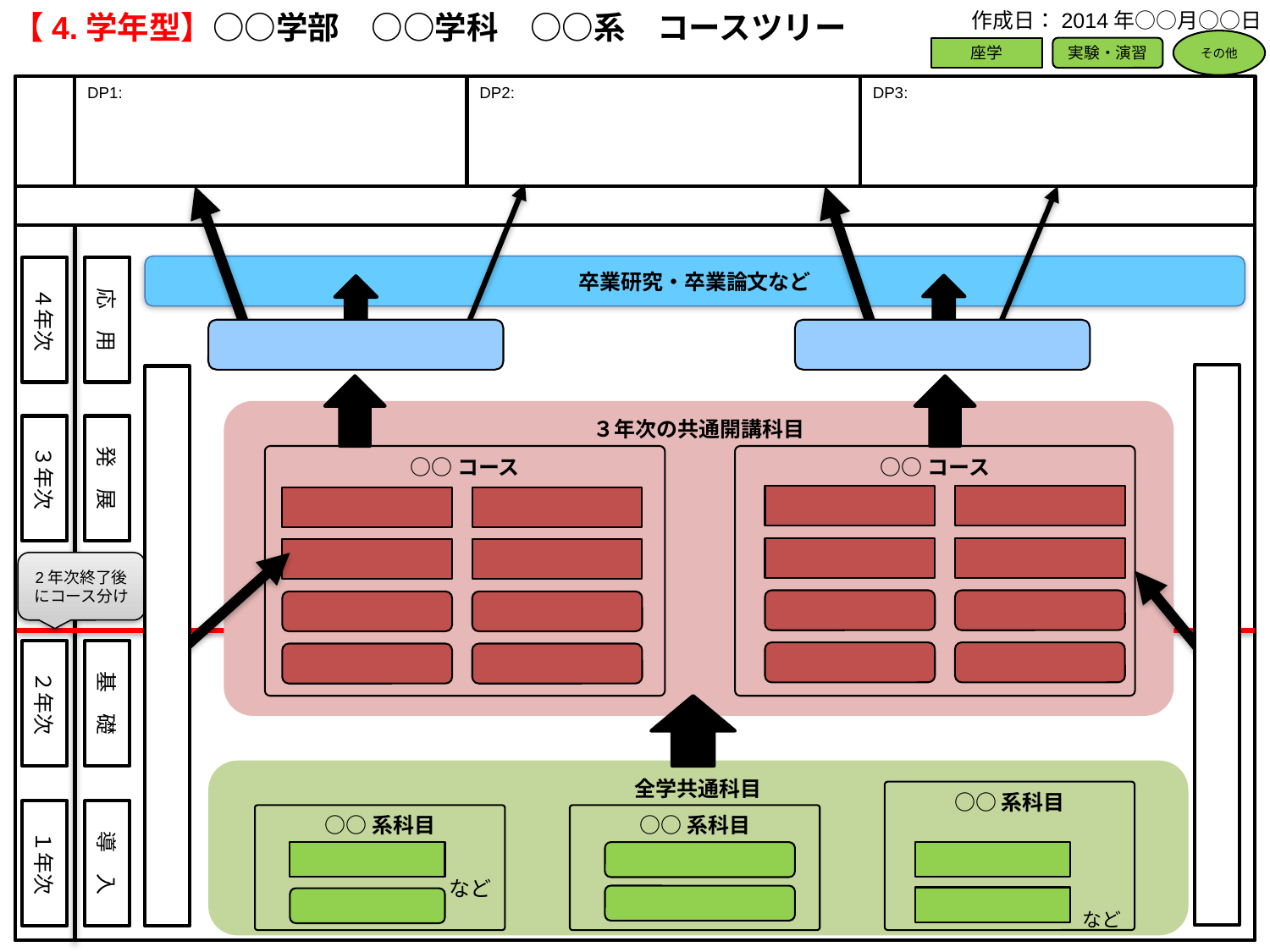

【4.学年型】○○学部　○○学科　○○系　コースツリー
作成日：2014年○○月○○日
その他
座学
実験・演習

DP1:
DP2:
DP3:

卒業研究・卒業論文など
４年次
応　用

３年次の共通開講科目
３年次
発　展
○○コース
○○コース

2年次終了後にコース分け

２年次
基　礎

全学共通科目
○○系科目

など
１年次
導　入
○○系科目

など
○○系科目